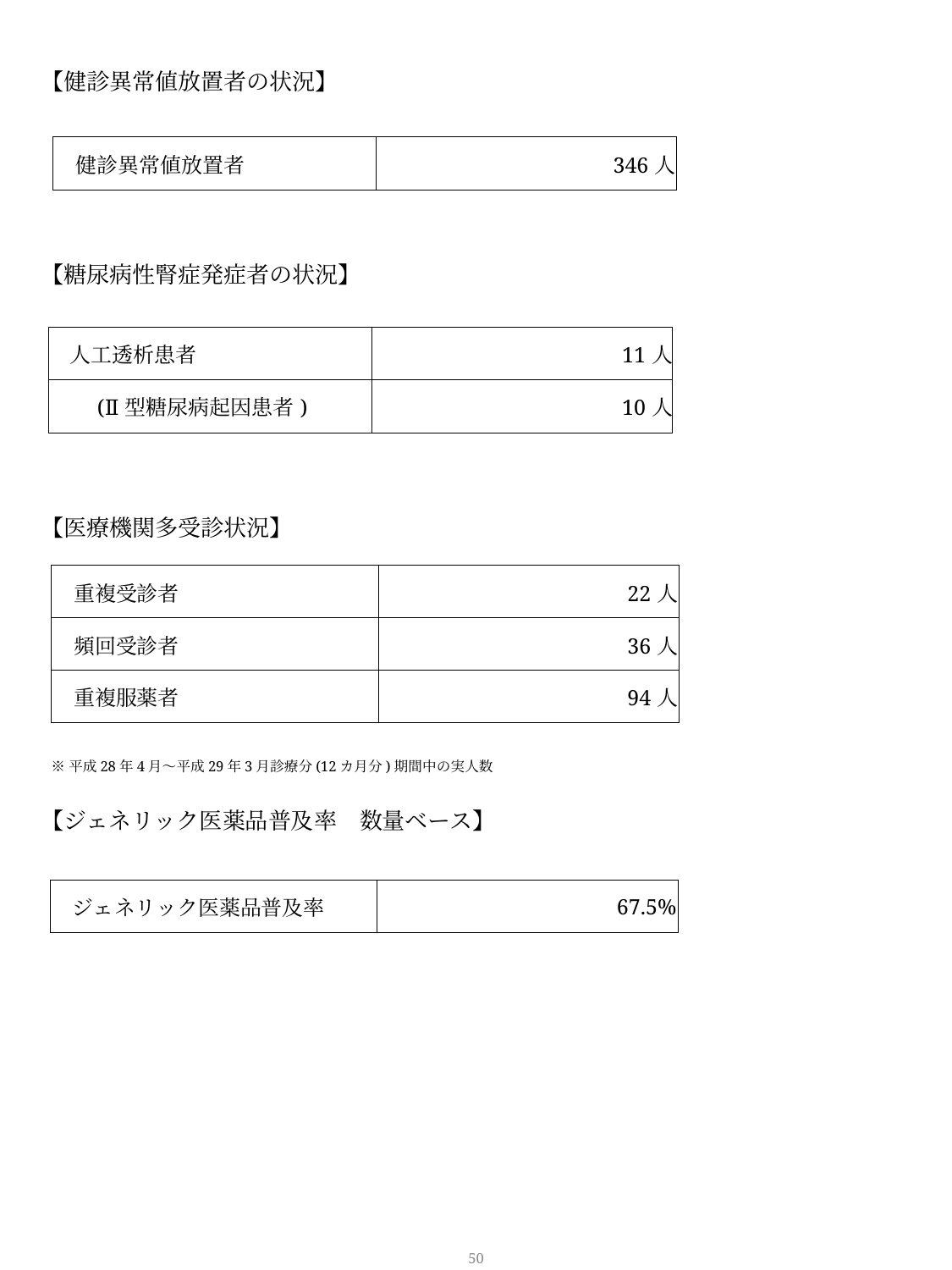

【健診異常値放置者の状況】
| 健診異常値放置者 | 346人 |
| --- | --- |
【糖尿病性腎症発症者の状況】
| 人工透析患者 |  |  | 11人 |
| --- | --- | --- | --- |
| (Ⅱ型糖尿病起因患者) |  |  | 10人 |
【医療機関多受診状況】
| 重複受診者 | 22人 |
| --- | --- |
| 頻回受診者 | 36人 |
| 重複服薬者 | 94人 |
※平成28年4月～平成29年3月診療分(12カ月分)期間中の実人数
【ジェネリック医薬品普及率　数量ベース】
| ジェネリック医薬品普及率 | 67.5% |
| --- | --- |
50